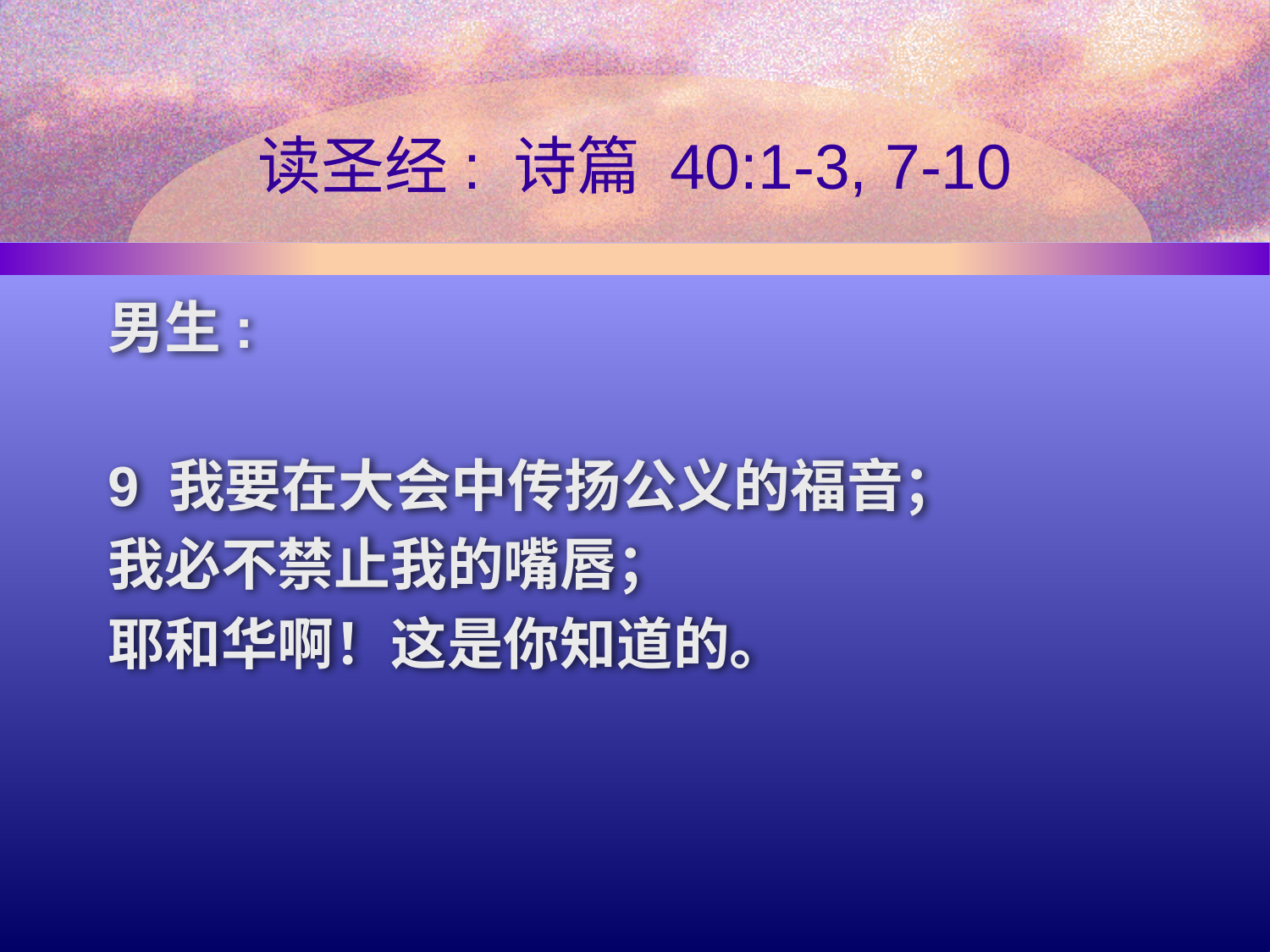

# 读圣经: 诗篇 40:1-3, 7-10
男生:

9 我要在大会中传扬公义的福音；
我必不禁止我的嘴唇；
耶和华啊！这是你知道的。